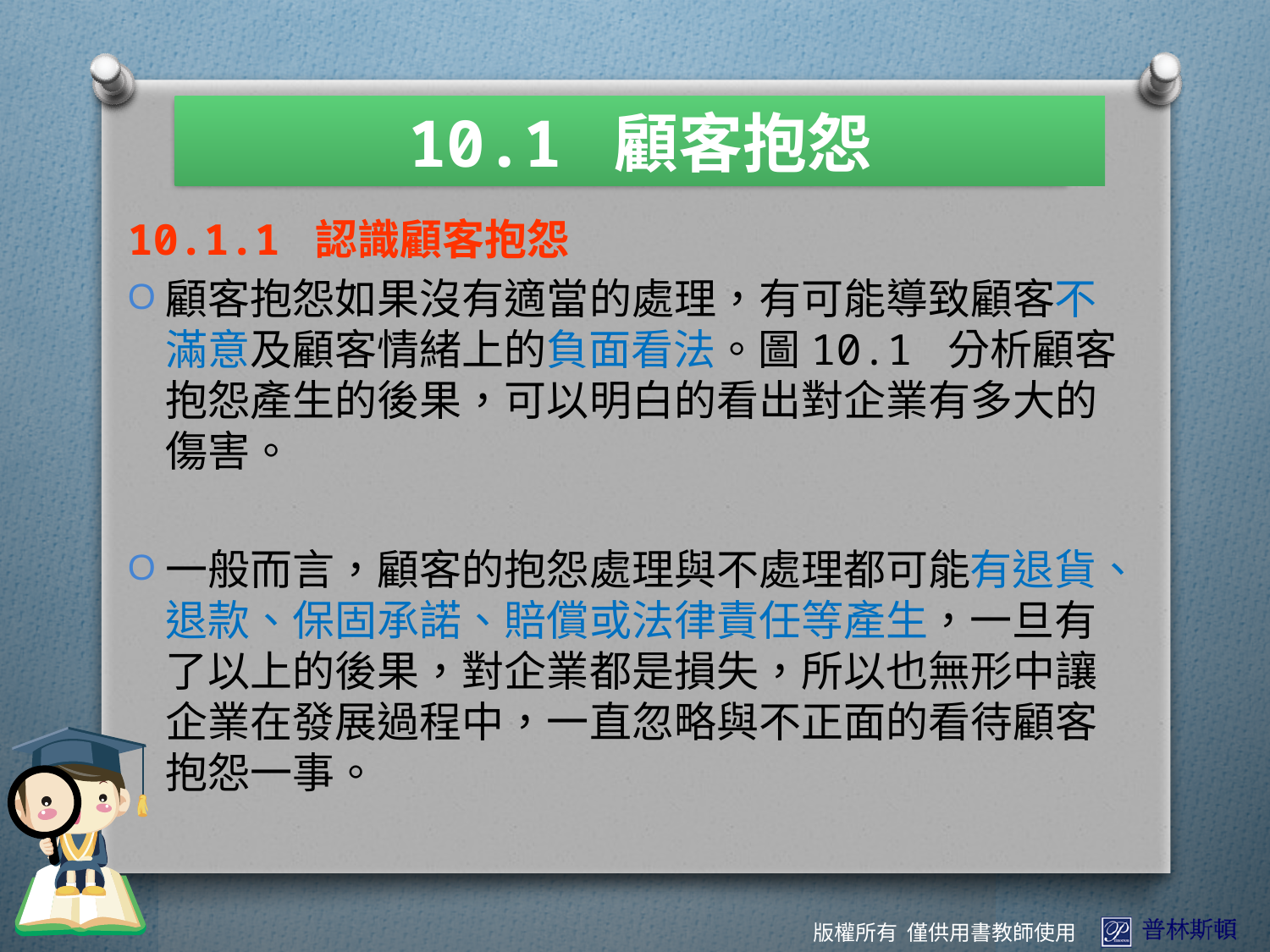

10.1 顧客抱怨
10.1.1 認識顧客抱怨
顧客抱怨如果沒有適當的處理，有可能導致顧客不滿意及顧客情緒上的負面看法。圖10.1 分析顧客抱怨產生的後果，可以明白的看出對企業有多大的傷害。

一般而言，顧客的抱怨處理與不處理都可能有退貨、退款、保固承諾、賠償或法律責任等產生，一旦有了以上的後果，對企業都是損失，所以也無形中讓企業在發展過程中，一直忽略與不正面的看待顧客抱怨一事。